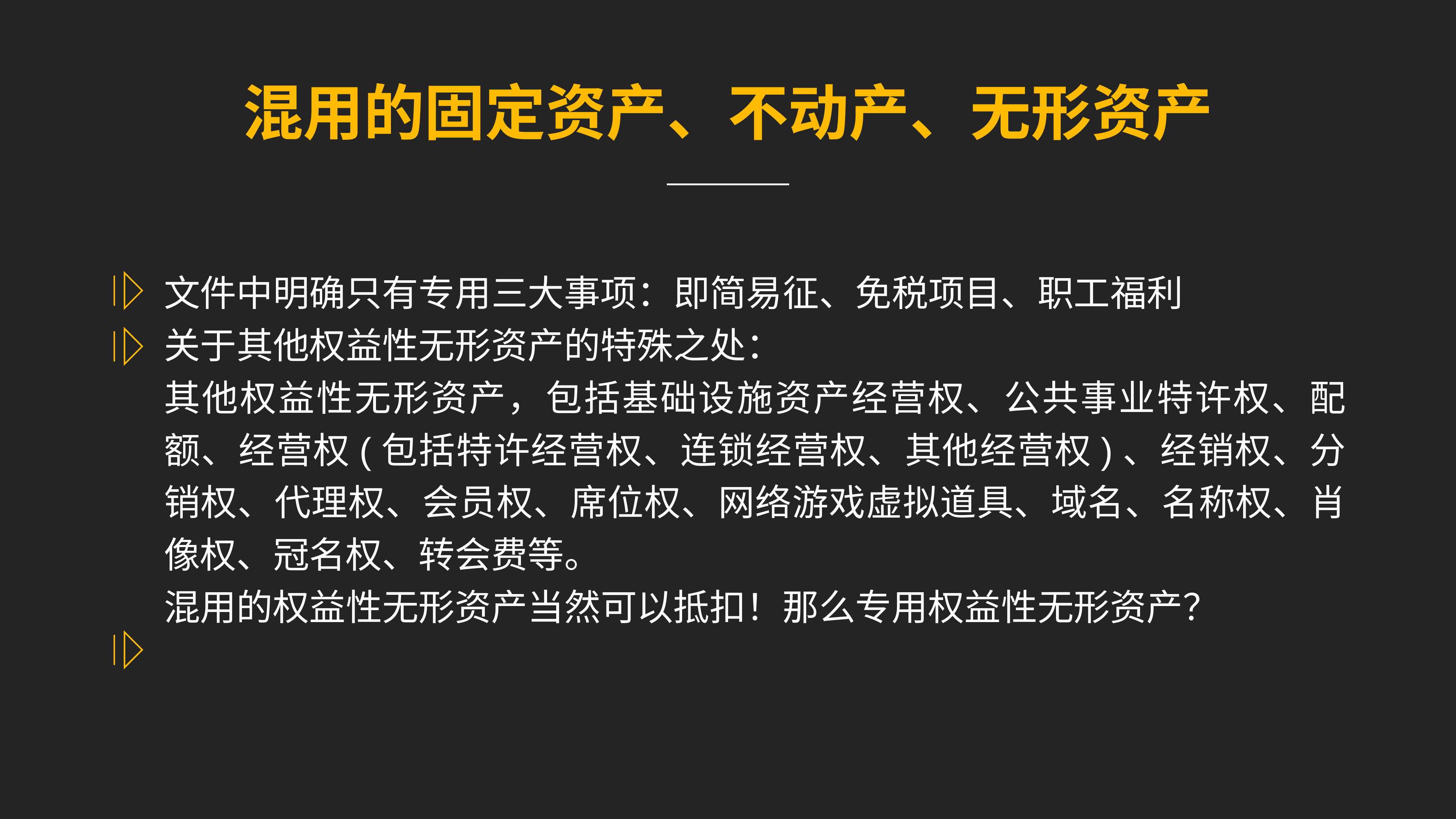

混用的固定资产、不动产、无形资产

文件中明确只有专用三大事项：即简易征、免税项目、职工福利
关于其他权益性无形资产的特殊之处：
其他权益性无形资产，包括基础设施资产经营权、公共事业特许权、配额、经营权(包括特许经营权、连锁经营权、其他经营权)、经销权、分销权、代理权、会员权、席位权、网络游戏虚拟道具、域名、名称权、肖像权、冠名权、转会费等。
混用的权益性无形资产当然可以抵扣！那么专用权益性无形资产？